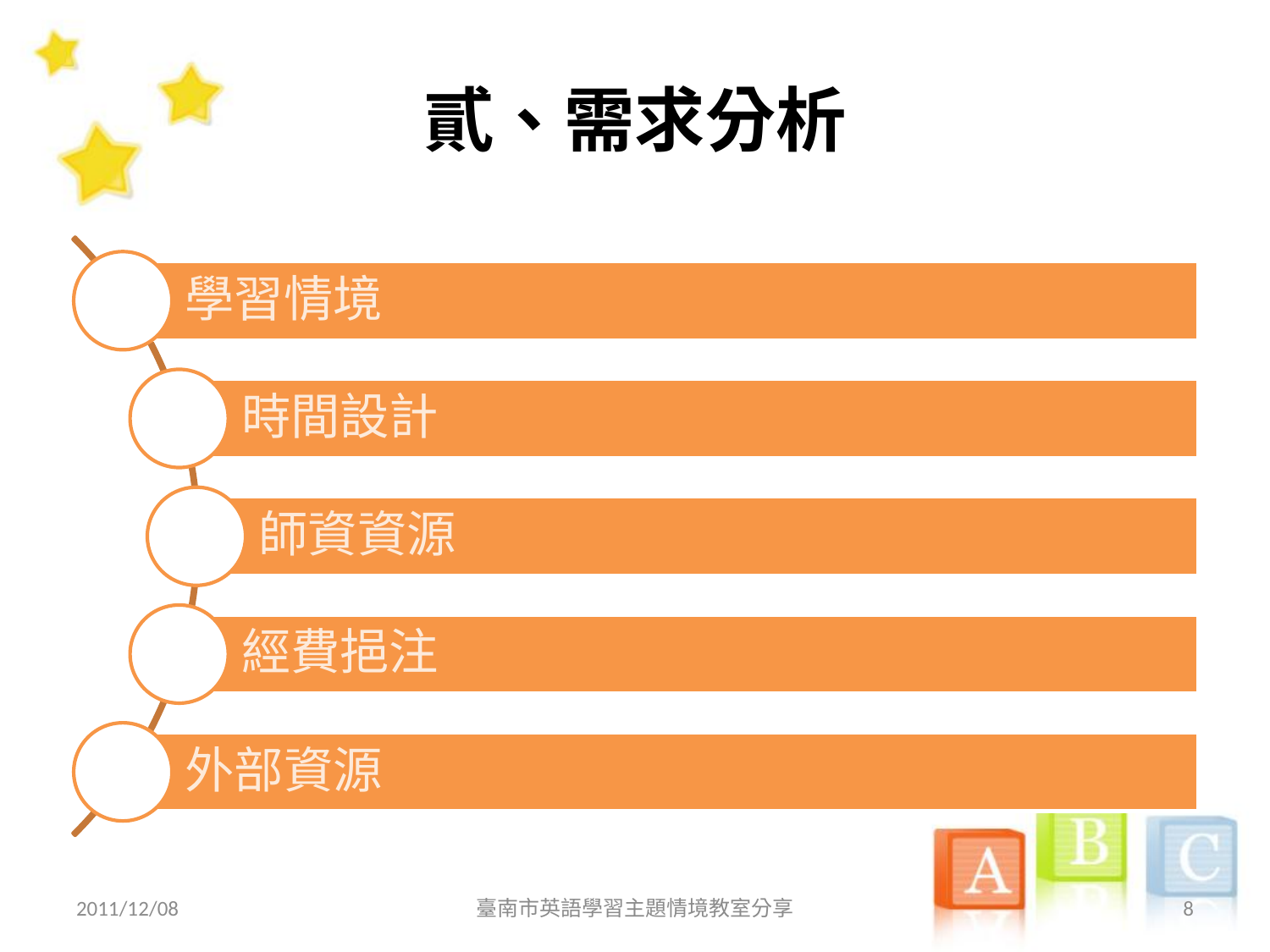

# 貳、需求分析
學習情境
時間設計
師資資源
經費挹注
外部資源
2011/12/08
臺南市英語學習主題情境教室分享
8